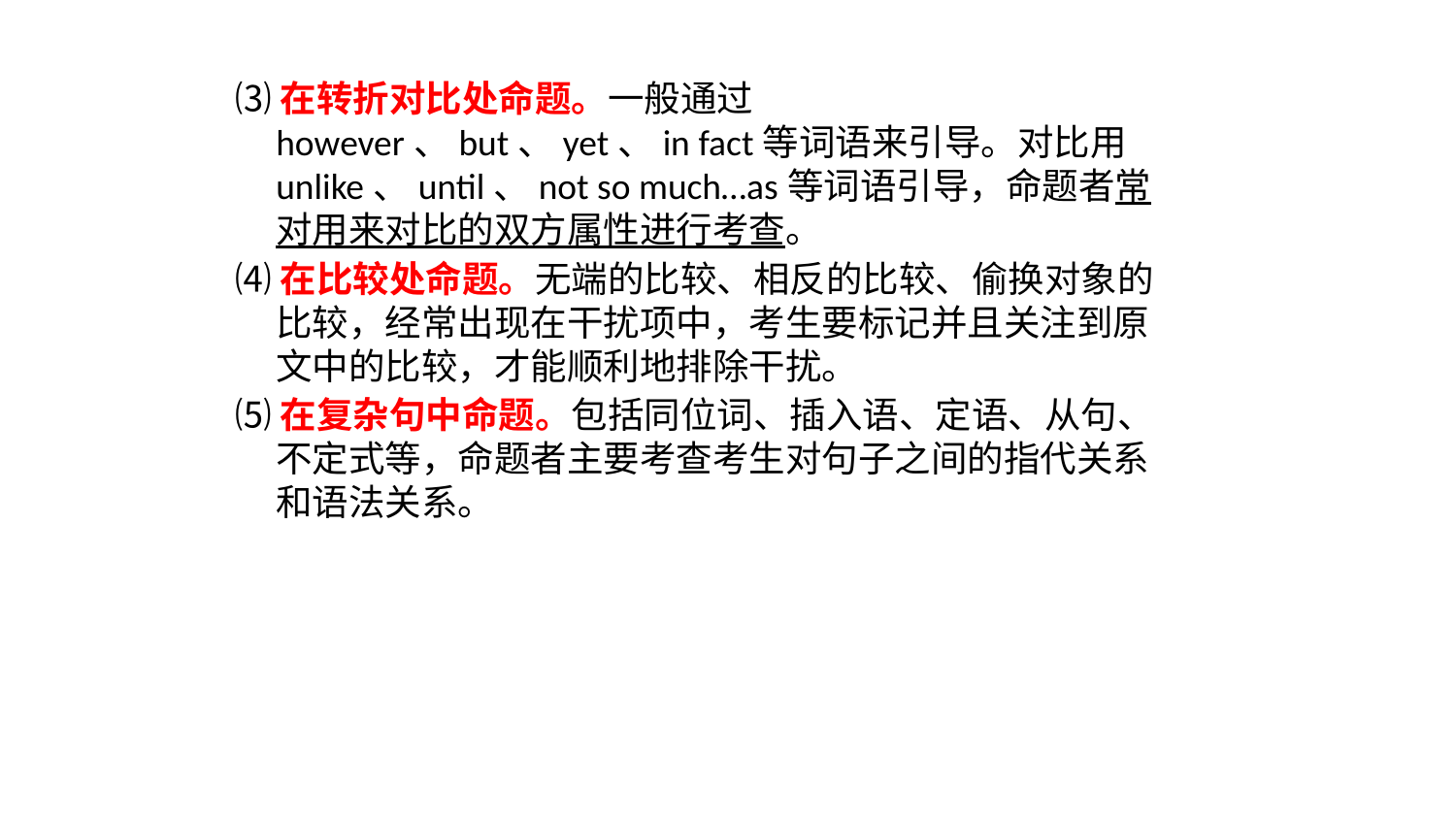

⑶在转折对比处命题。一般通过however、but、yet、in fact等词语来引导。对比用unlike、until、not so much…as等词语引导，命题者常对用来对比的双方属性进行考查。
⑷在比较处命题。无端的比较、相反的比较、偷换对象的比较，经常出现在干扰项中，考生要标记并且关注到原文中的比较，才能顺利地排除干扰。
⑸在复杂句中命题。包括同位词、插入语、定语、从句、不定式等，命题者主要考查考生对句子之间的指代关系和语法关系。